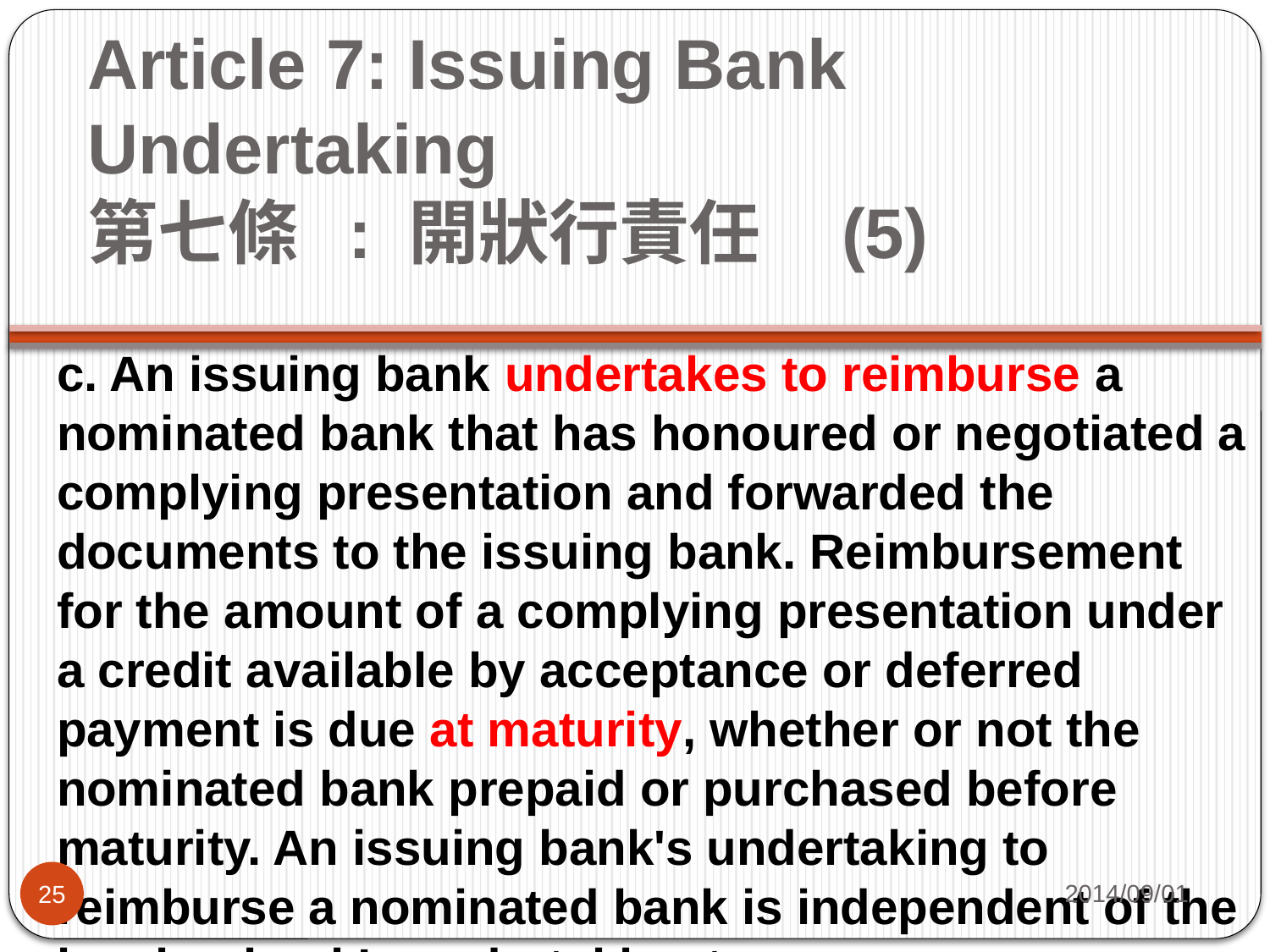

# Article 7: Issuing Bank Undertaking   第七條  : 開狀行責任    (5)
c. An issuing bank undertakes to reimburse a nominated bank that has honoured or negotiated a complying presentation and forwarded the documents to the issuing bank. Reimbursement for the amount of a complying presentation under a credit available by acceptance or deferred payment is due at maturity, whether or not the nominated bank prepaid or purchased before maturity. An issuing bank's undertaking to reimburse a nominated bank is independent of the issuing bank’s undertaking to
   the beneficiary.
2014/09/01
25